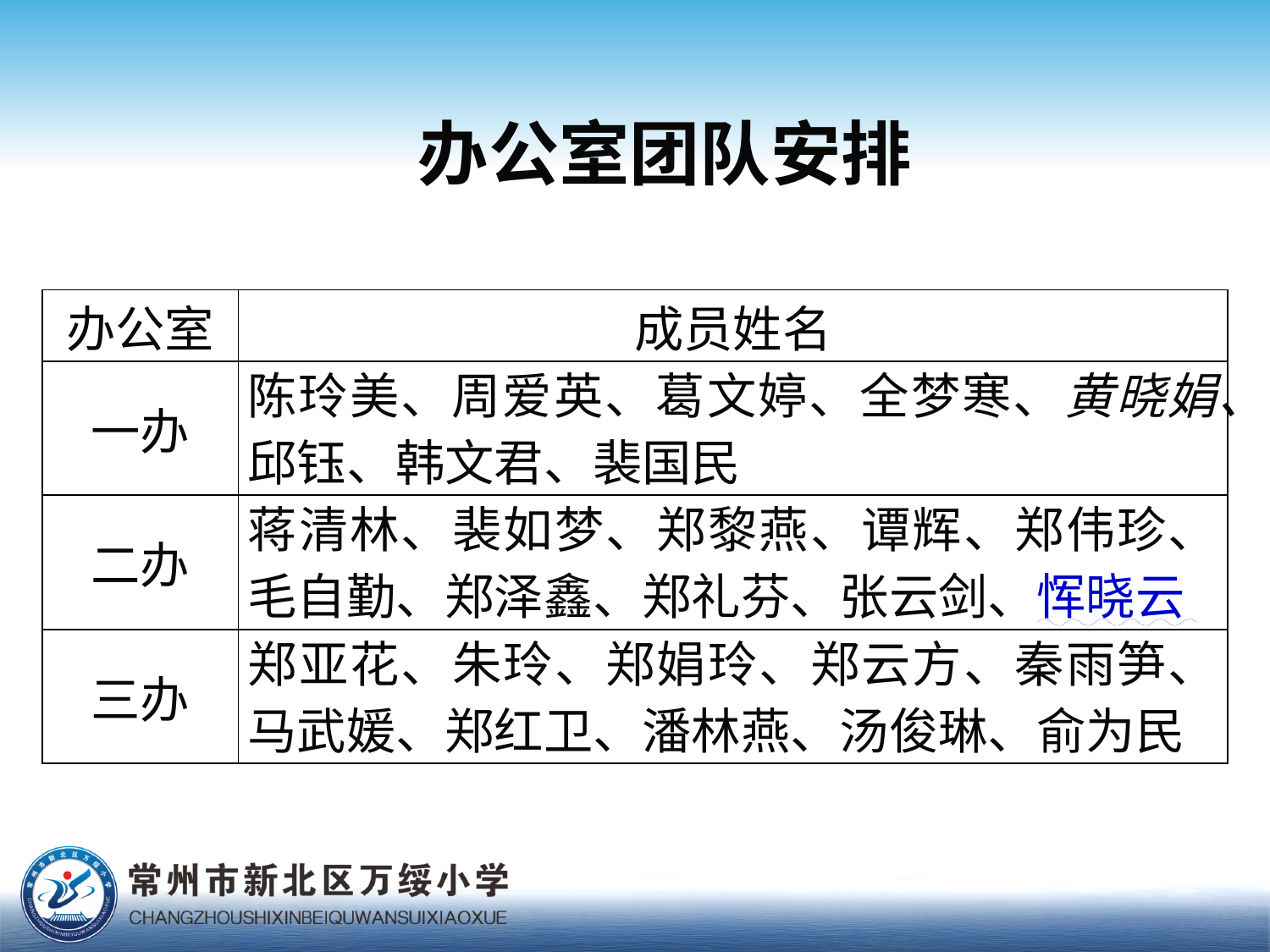

办公室团队安排
| 办公室 | 成员姓名 |
| --- | --- |
| 一办 | 陈玲美、周爱英、葛文婷、全梦寒、黄晓娟、邱钰、韩文君、裴国民 |
| 二办 | 蒋清林、裴如梦、郑黎燕、谭辉、郑伟珍、毛自勤、郑泽鑫、郑礼芬、张云剑、恽晓云 |
| 三办 | 郑亚花、朱玲、郑娟玲、郑云方、秦雨笋、马武媛、郑红卫、潘林燕、汤俊琳、俞为民 |